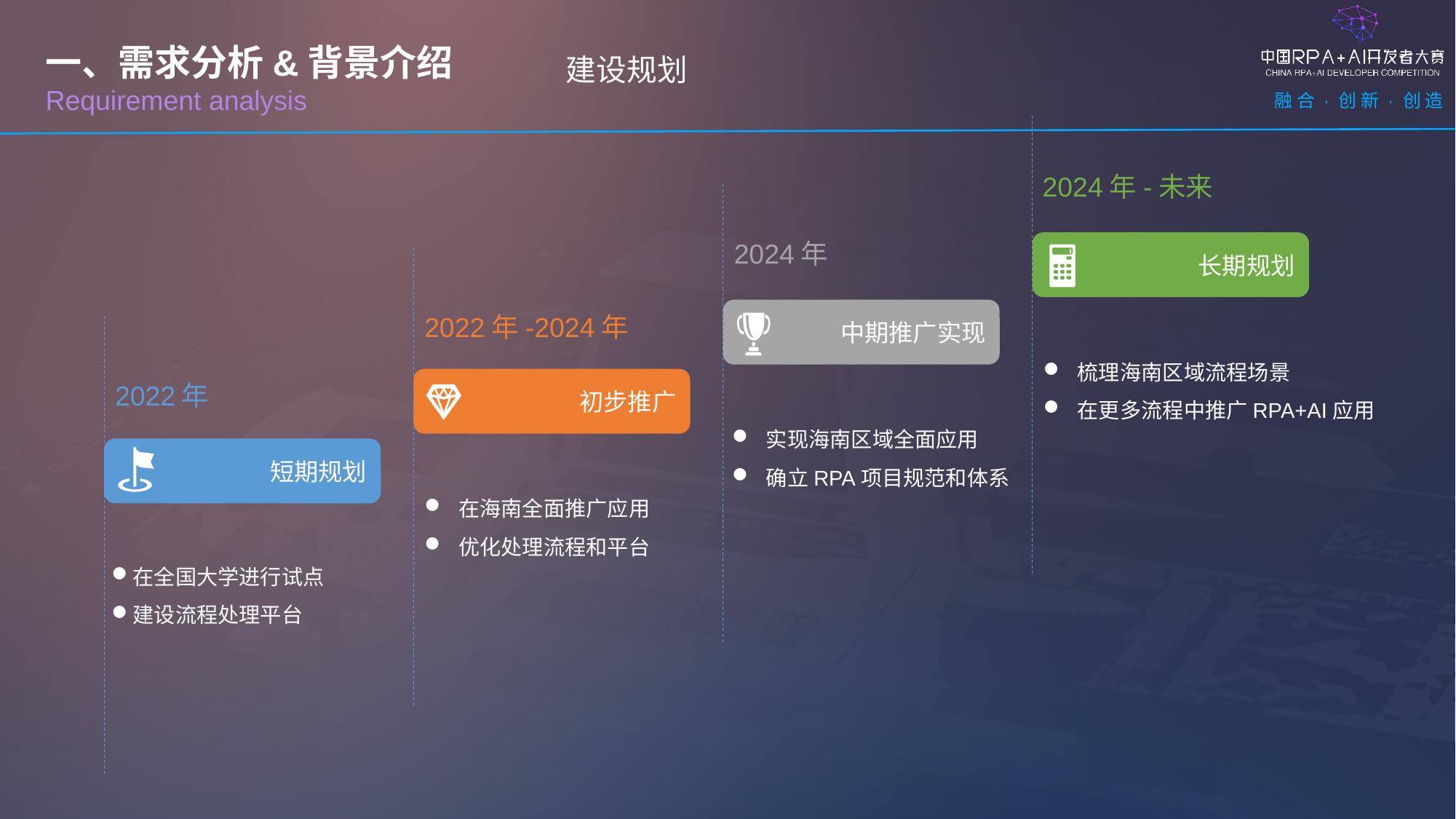

一、需求分析&背景介绍
Requirement analysis
建设规划
2024年-未来
2024年
长期规划

中期推广实现

2022年-2024年
梳理海南区域流程场景
在更多流程中推广RPA+AI应用
初步推广

2022年
实现海南区域全面应用
确立RPA项目规范和体系
短期规划

在海南全面推广应用
优化处理流程和平台
在全国大学进行试点
建设流程处理平台